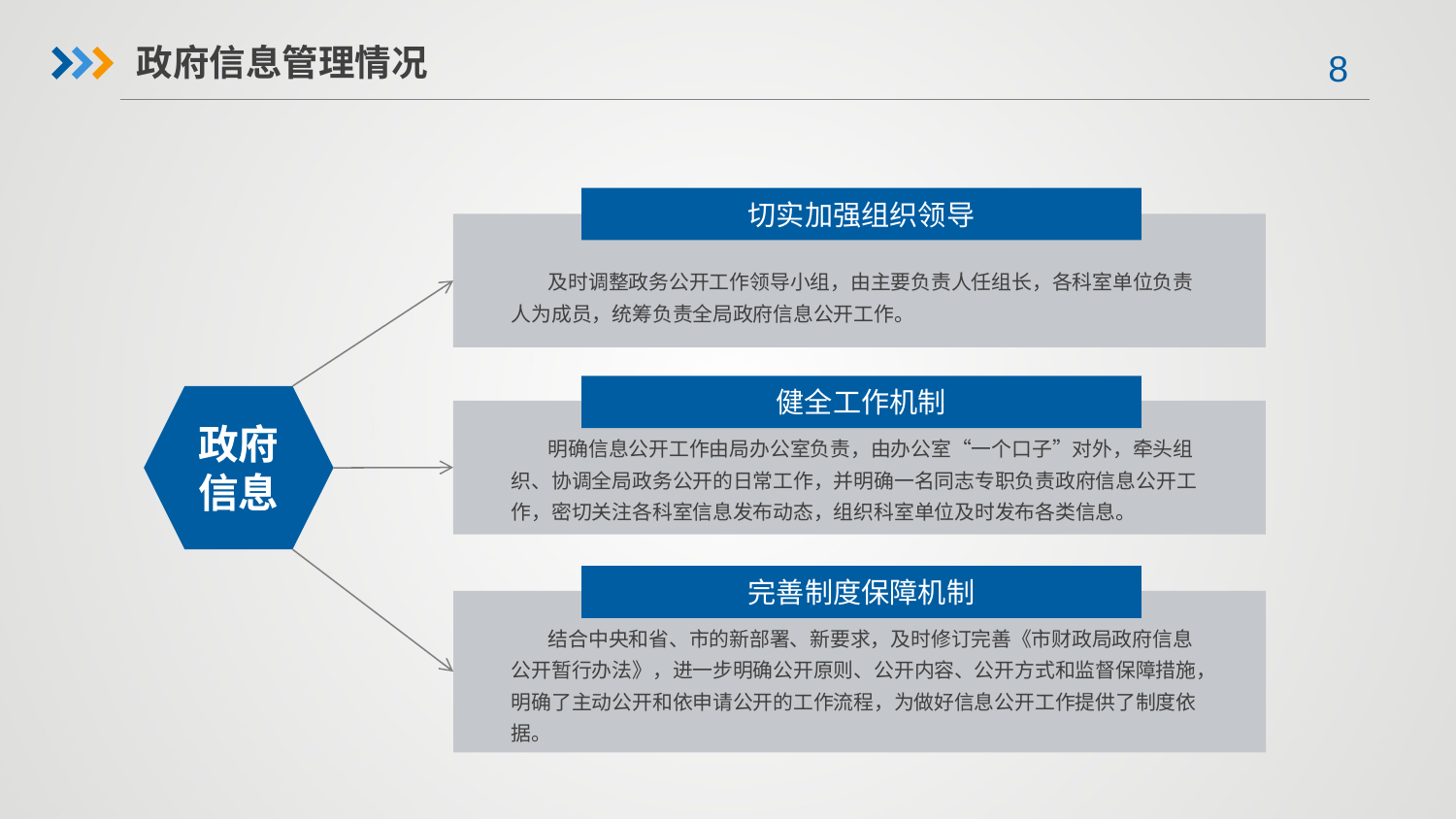

政府信息管理情况
切实加强组织领导

       及时调整政务公开工作领导小组，由主要负责人任组长，各科室单位负责人为成员，统筹负责全局政府信息公开工作。
健全工作机制
政府信息

       明确信息公开工作由局办公室负责，由办公室“一个口子”对外，牵头组织、协调全局政务公开的日常工作，并明确一名同志专职负责政府信息公开工作，密切关注各科室信息发布动态，组织科室单位及时发布各类信息。
完善制度保障机制

       结合中央和省、市的新部署、新要求，及时修订完善《市财政局政府信息公开暂行办法》，进一步明确公开原则、公开内容、公开方式和监督保障措施，明确了主动公开和依申请公开的工作流程，为做好信息公开工作提供了制度依据。